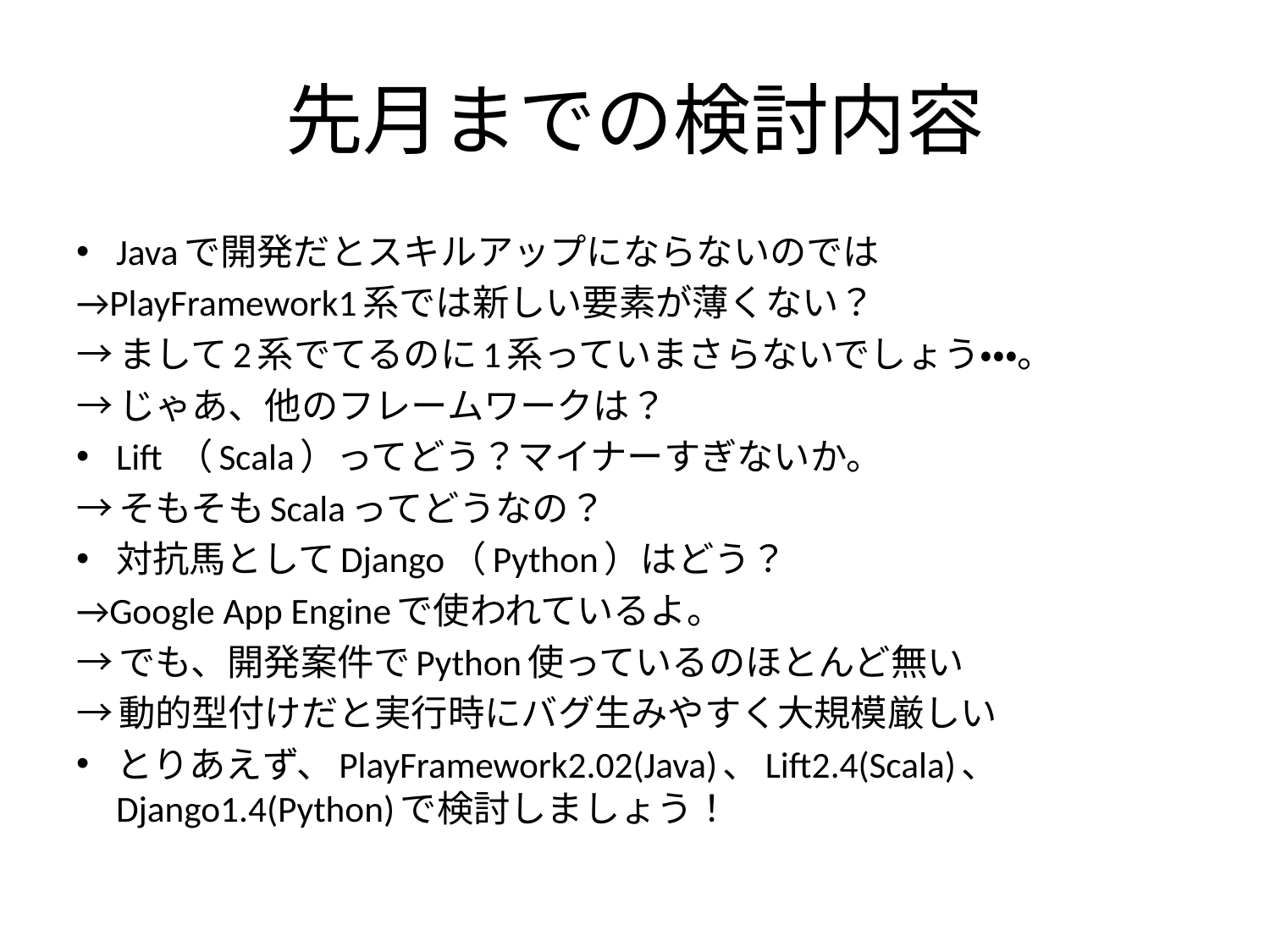

# 先月までの検討内容
Javaで開発だとスキルアップにならないのでは
→PlayFramework1系では新しい要素が薄くない？
→まして2系でてるのに1系っていまさらないでしょう・・・。
→じゃあ、他のフレームワークは？
Lift （Scala）ってどう？マイナーすぎないか。
→そもそもScalaってどうなの？
対抗馬としてDjango（Python）はどう？
→Google App Engineで使われているよ。
→でも、開発案件でPython使っているのほとんど無い
→動的型付けだと実行時にバグ生みやすく大規模厳しい
とりあえず、PlayFramework2.02(Java)、Lift2.4(Scala)、 Django1.4(Python)で検討しましょう！